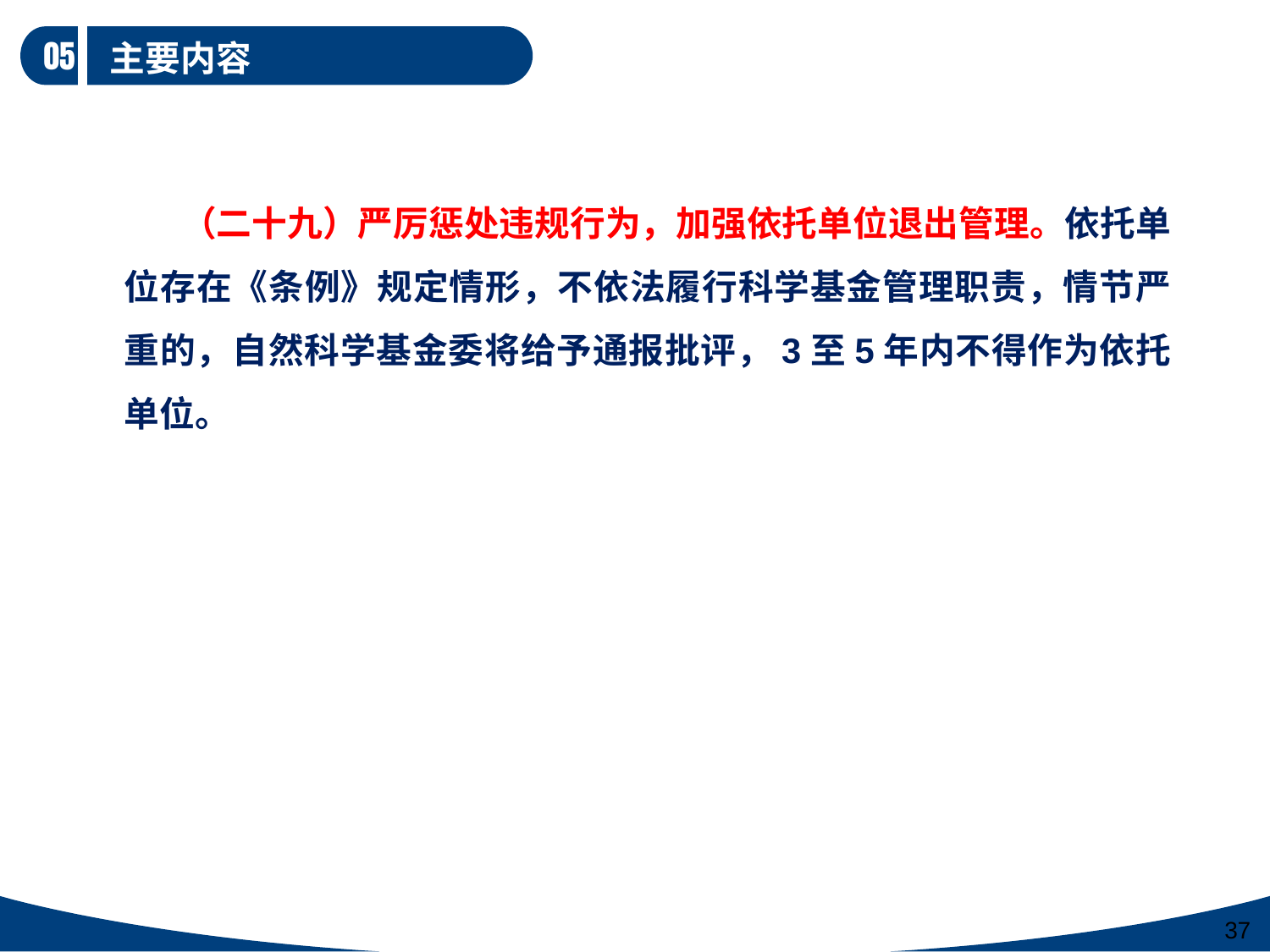

主要内容
05
      （二十九）严厉惩处违规行为，加强依托单位退出管理。依托单位存在《条例》规定情形，不依法履行科学基金管理职责，情节严重的，自然科学基金委将给予通报批评，3至5年内不得作为依托单位。

37